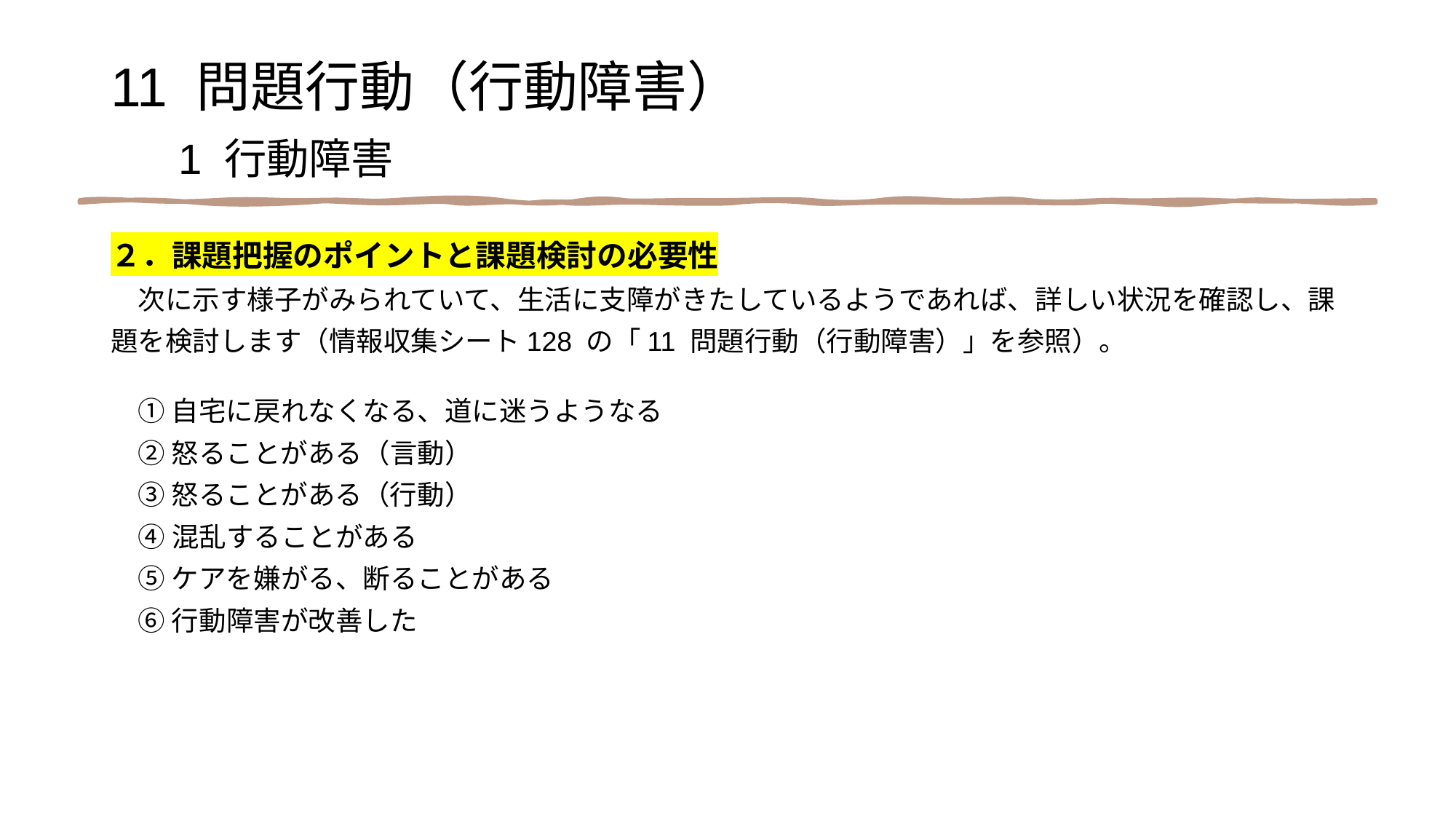

11 問題行動（行動障害）
　1 行動障害

２．課題把握のポイントと課題検討の必要性
　次に示す様子がみられていて、生活に支障がきたしているようであれば、詳しい状況を確認し、課
題を検討します（情報収集シート128 の「11 問題行動（行動障害）」を参照）。

　① 自宅に戻れなくなる、道に迷うようなる
　② 怒ることがある（言動）
　③ 怒ることがある（行動）
　④ 混乱することがある
　⑤ ケアを嫌がる、断ることがある
　⑥ 行動障害が改善した